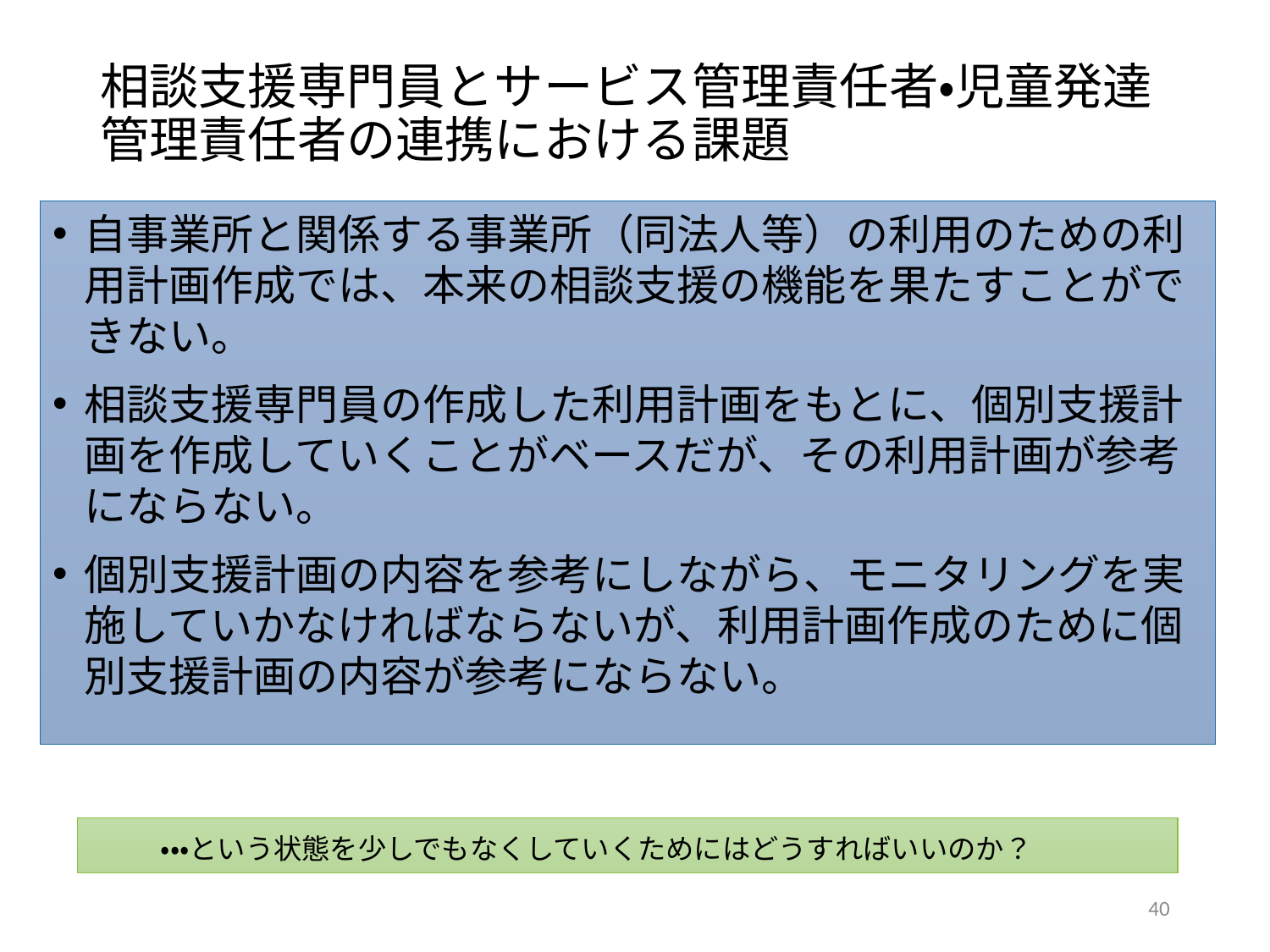

# 相談支援専門員とサービス管理責任者・児童発達管理責任者の連携における課題
自事業所と関係する事業所（同法人等）の利用のための利用計画作成では、本来の相談支援の機能を果たすことができない。
相談支援専門員の作成した利用計画をもとに、個別支援計画を作成していくことがベースだが、その利用計画が参考にならない。
個別支援計画の内容を参考にしながら、モニタリングを実施していかなければならないが、利用計画作成のために個別支援計画の内容が参考にならない。
　　・・・という状態を少しでもなくしていくためにはどうすればいいのか？
40